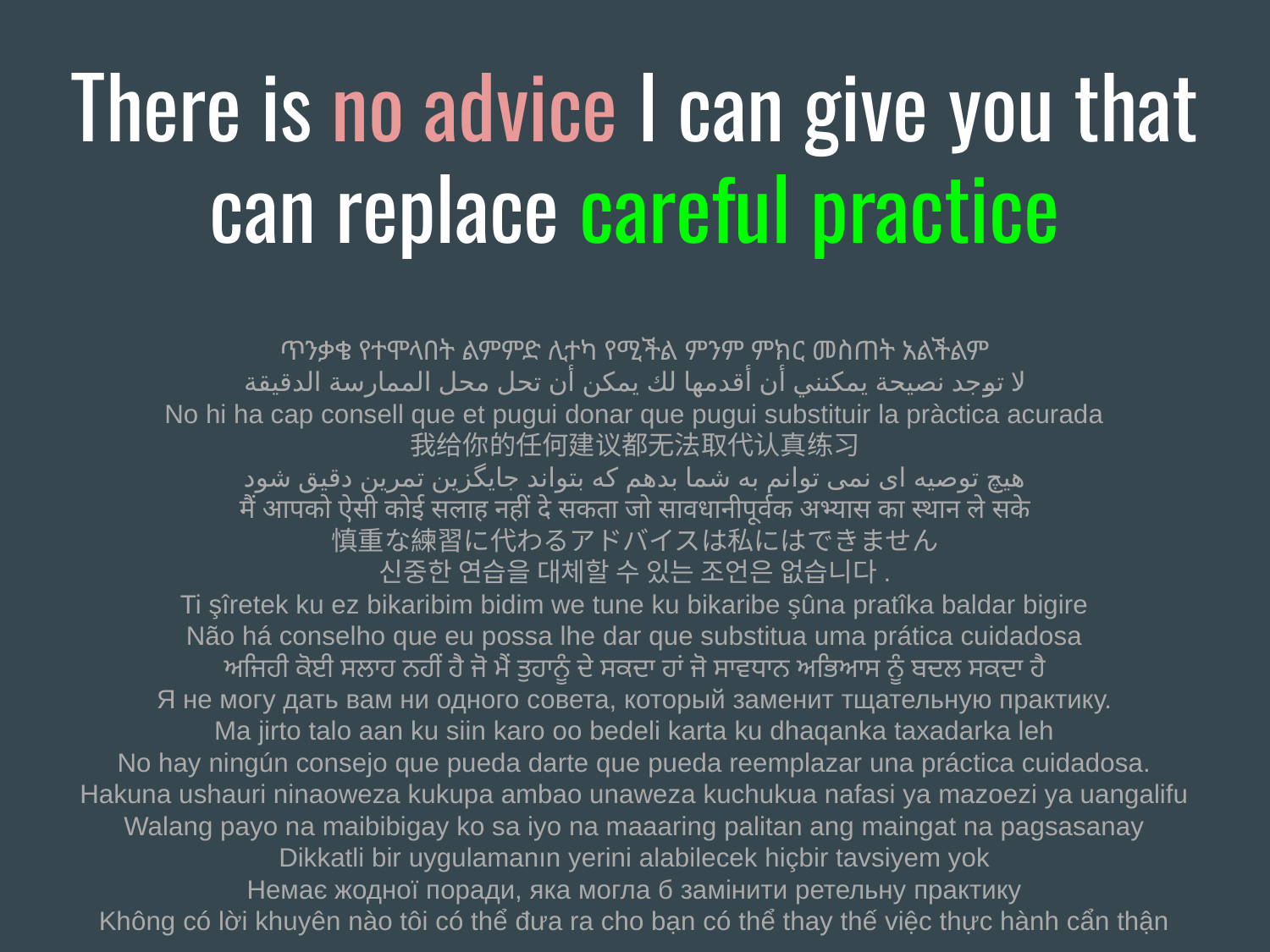

There is no advice I can give you that can replace careful practice
ጥንቃቄ የተሞላበት ልምምድ ሊተካ የሚችል ምንም ምክር መስጠት አልችልም
لا توجد نصيحة يمكنني أن أقدمها لك يمكن أن تحل محل الممارسة الدقيقة
No hi ha cap consell que et pugui donar que pugui substituir la pràctica acurada
我给你的任何建议都无法取代认真练习
هیچ توصیه ای نمی توانم به شما بدهم که بتواند جایگزین تمرین دقیق شود
मैं आपको ऐसी कोई सलाह नहीं दे सकता जो सावधानीपूर्वक अभ्यास का स्थान ले सके
慎重な練習に代わるアドバイスは私にはできません
신중한 연습을 대체할 수 있는 조언은 없습니다.
Ti şîretek ku ez bikaribim bidim we tune ku bikaribe şûna pratîka baldar bigire
Não há conselho que eu possa lhe dar que substitua uma prática cuidadosa
ਅਜਿਹੀ ਕੋਈ ਸਲਾਹ ਨਹੀਂ ਹੈ ਜੋ ਮੈਂ ਤੁਹਾਨੂੰ ਦੇ ਸਕਦਾ ਹਾਂ ਜੋ ਸਾਵਧਾਨ ਅਭਿਆਸ ਨੂੰ ਬਦਲ ਸਕਦਾ ਹੈ
Я не могу дать вам ни одного совета, который заменит тщательную практику.
Ma jirto talo aan ku siin karo oo bedeli karta ku dhaqanka taxadarka leh
No hay ningún consejo que pueda darte que pueda reemplazar una práctica cuidadosa.
Hakuna ushauri ninaoweza kukupa ambao unaweza kuchukua nafasi ya mazoezi ya uangalifu
Walang payo na maibibigay ko sa iyo na maaaring palitan ang maingat na pagsasanay
Dikkatli bir uygulamanın yerini alabilecek hiçbir tavsiyem yok
Немає жодної поради, яка могла б замінити ретельну практику
Không có lời khuyên nào tôi có thể đưa ra cho bạn có thể thay thế việc thực hành cẩn thận